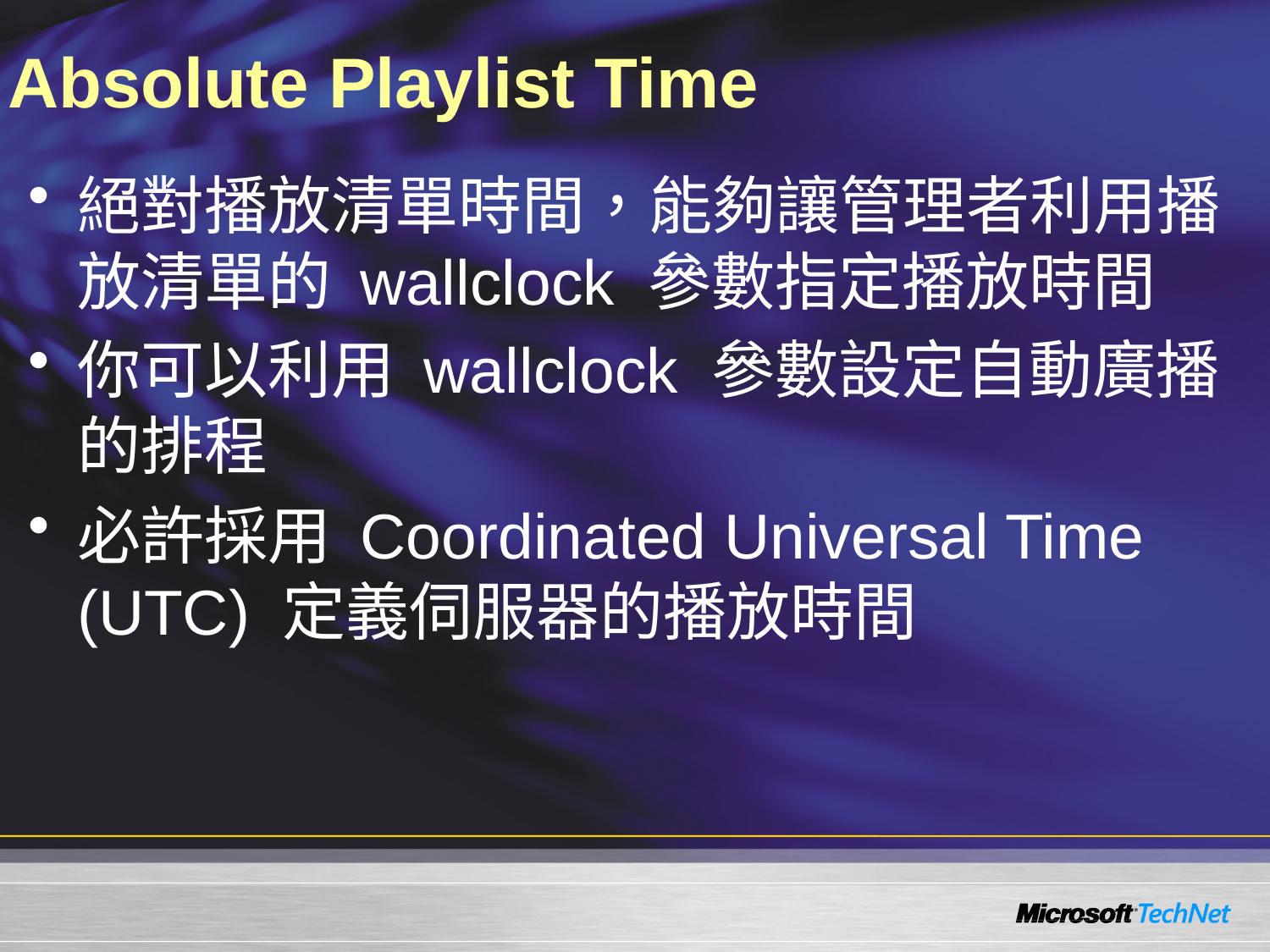

# Absolute Playlist Time
絕對播放清單時間，能夠讓管理者利用播放清單的 wallclock 參數指定播放時間
你可以利用 wallclock 參數設定自動廣播的排程
必許採用 Coordinated Universal Time (UTC) 定義伺服器的播放時間